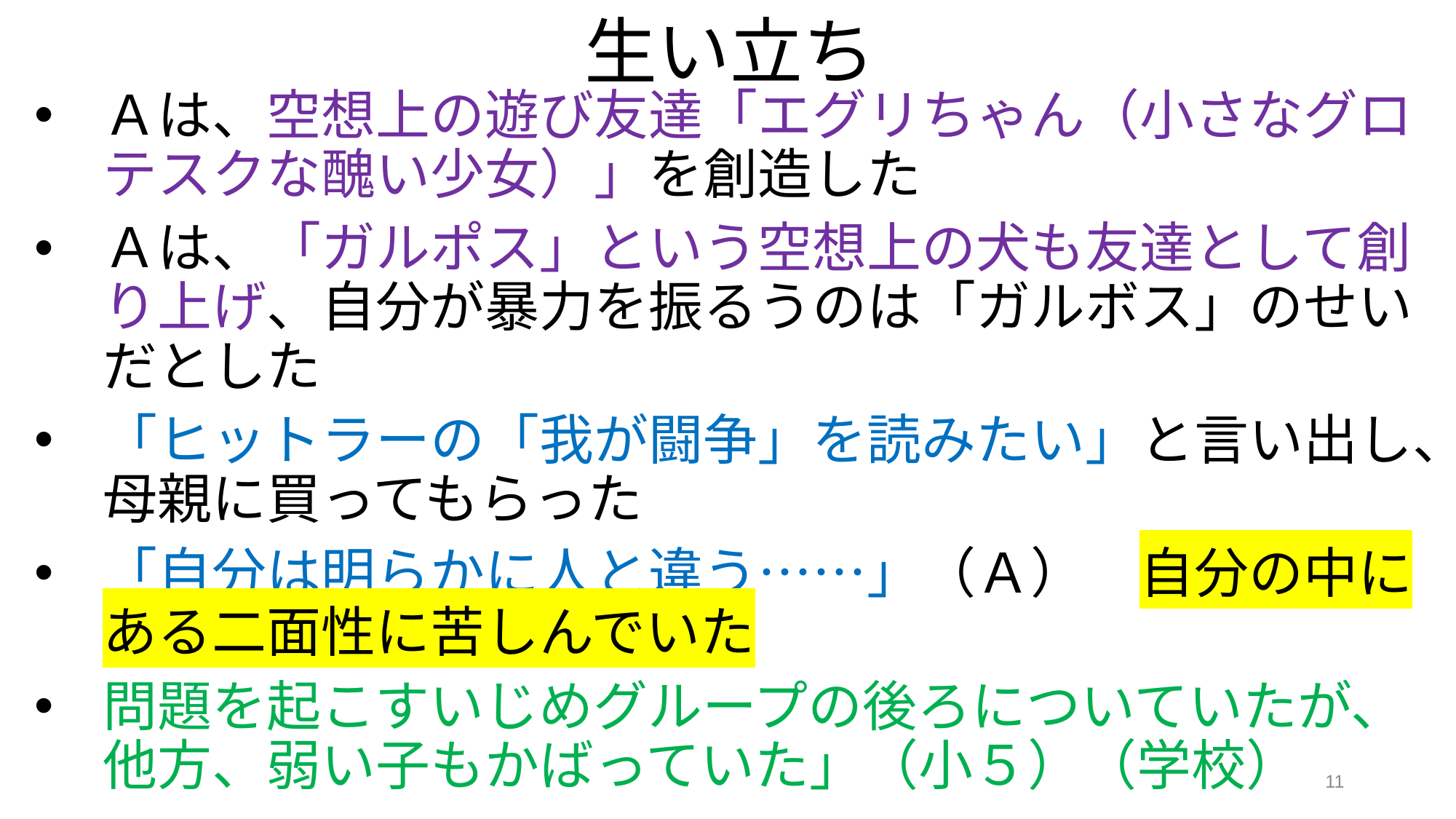

# 生い立ち
Ａは、空想上の遊び友達「エグリちゃん（小さなグロテスクな醜い少女）」を創造した
Ａは、「ガルポス」という空想上の犬も友達として創り上げ、自分が暴力を振るうのは「ガルボス」のせいだとした
「ヒットラーの「我が闘争」を読みたい」と言い出し、母親に買ってもらった
「自分は明らかに人と違う……」（Ａ）　自分の中にある二面性に苦しんでいた
問題を起こすいじめグループの後ろについていたが、他方、弱い子もかばっていた」（小５）（学校）
11